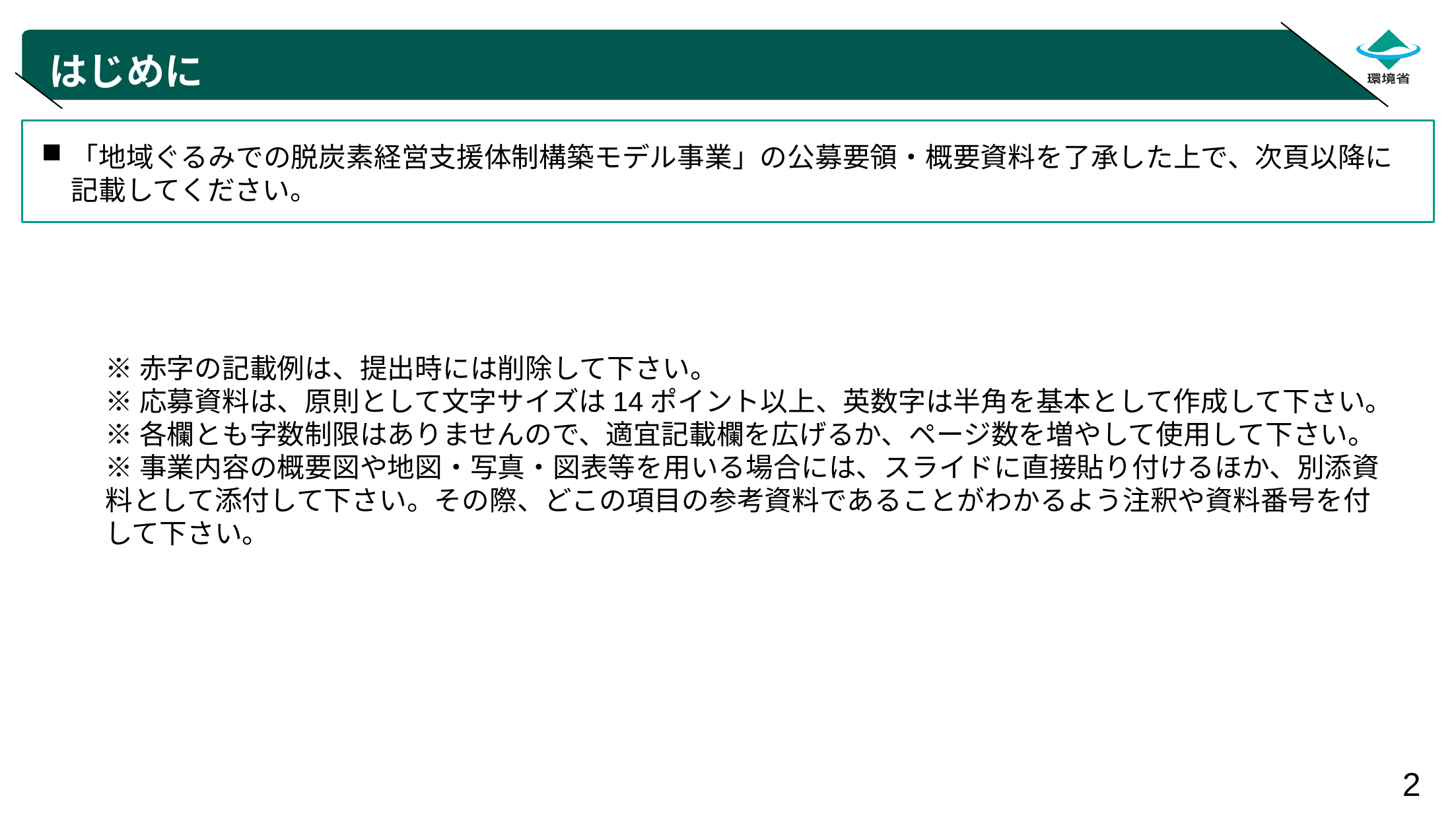

# はじめに
「地域ぐるみでの脱炭素経営支援体制構築モデル事業」の公募要領・概要資料を了承した上で、次頁以降に記載してください。
※赤字の記載例は、提出時には削除して下さい。
※応募資料は、原則として文字サイズは14ポイント以上、英数字は半角を基本として作成して下さい。
※各欄とも字数制限はありませんので、適宜記載欄を広げるか、ページ数を増やして使用して下さい。
※事業内容の概要図や地図・写真・図表等を用いる場合には、スライドに直接貼り付けるほか、別添資料として添付して下さい。その際、どこの項目の参考資料であることがわかるよう注釈や資料番号を付して下さい。